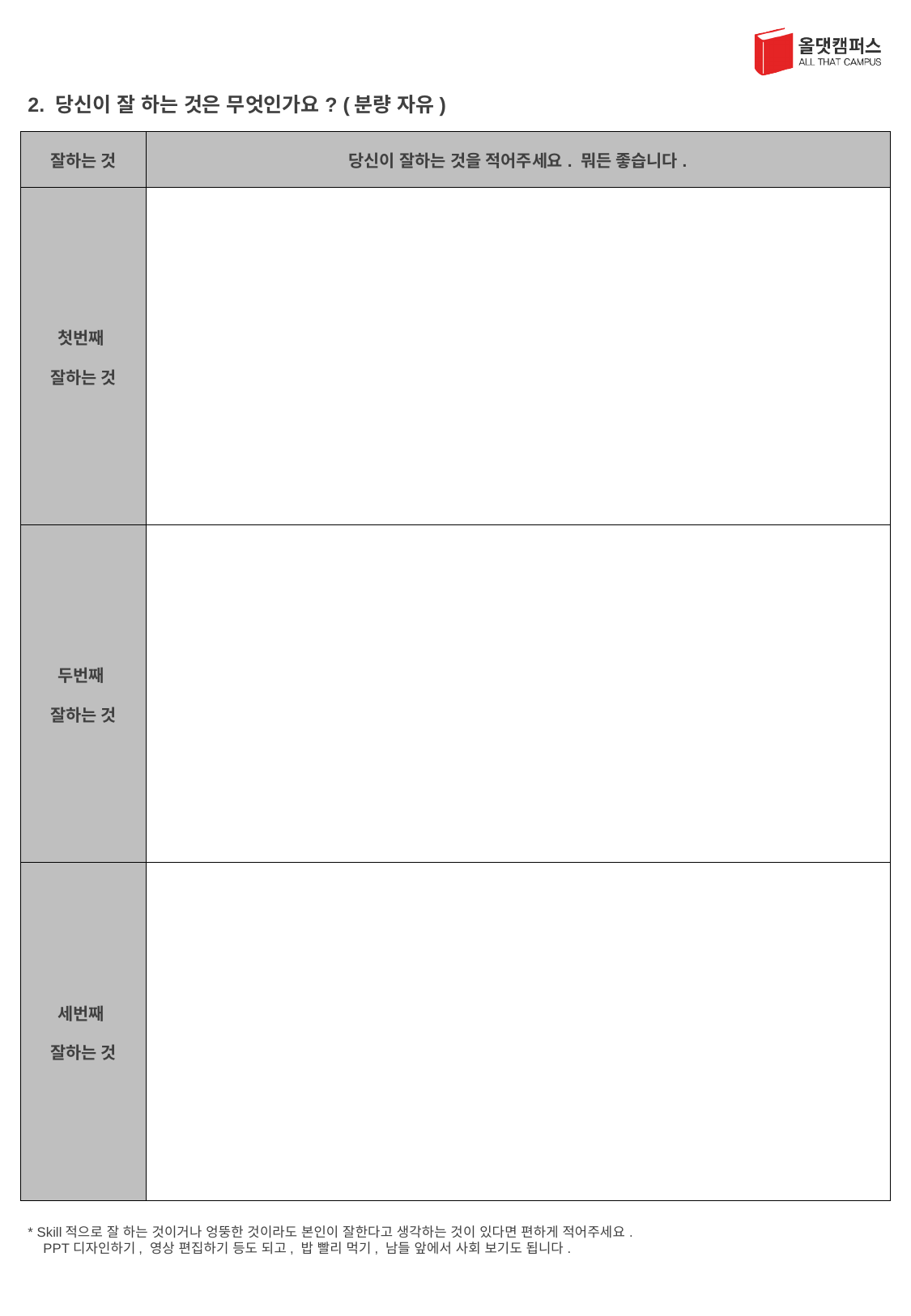

2. 당신이 잘 하는 것은 무엇인가요? (분량 자유)
| 잘하는 것 | 당신이 잘하는 것을 적어주세요. 뭐든 좋습니다. |
| --- | --- |
| 첫번째 잘하는 것 |  |
| 두번째 잘하는 것 |  |
| 세번째 잘하는 것 |  |
* Skill적으로 잘 하는 것이거나 엉뚱한 것이라도 본인이 잘한다고 생각하는 것이 있다면 편하게 적어주세요.
    PPT디자인하기, 영상 편집하기 등도 되고, 밥 빨리 먹기, 남들 앞에서 사회 보기도 됩니다.